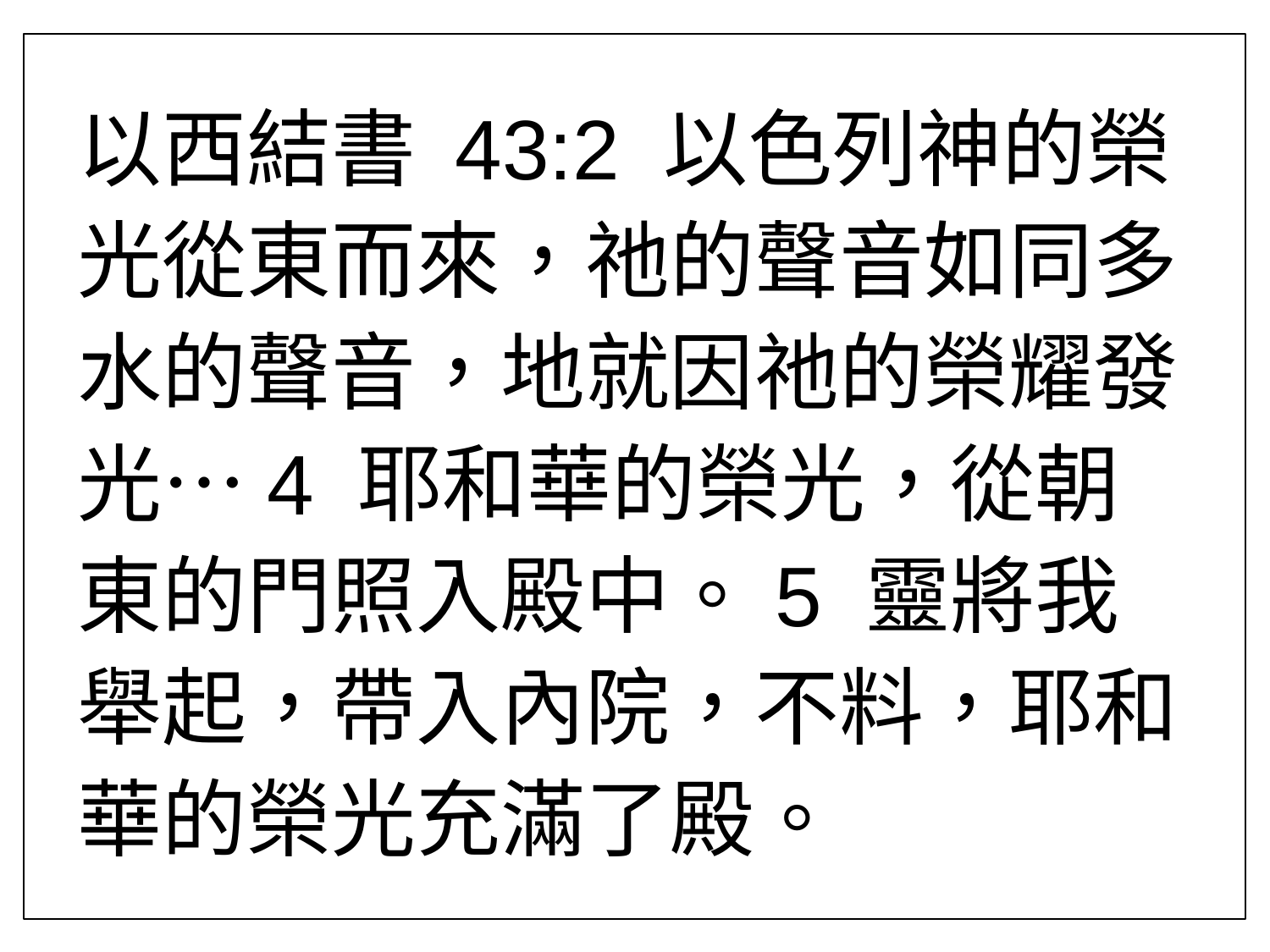

以西結書 43:2 以色列神的榮光從東而來，祂的聲音如同多水的聲音，地就因祂的榮耀發光…4 耶和華的榮光，從朝東的門照入殿中。5 靈將我舉起，帶入內院，不料，耶和華的榮光充滿了殿。